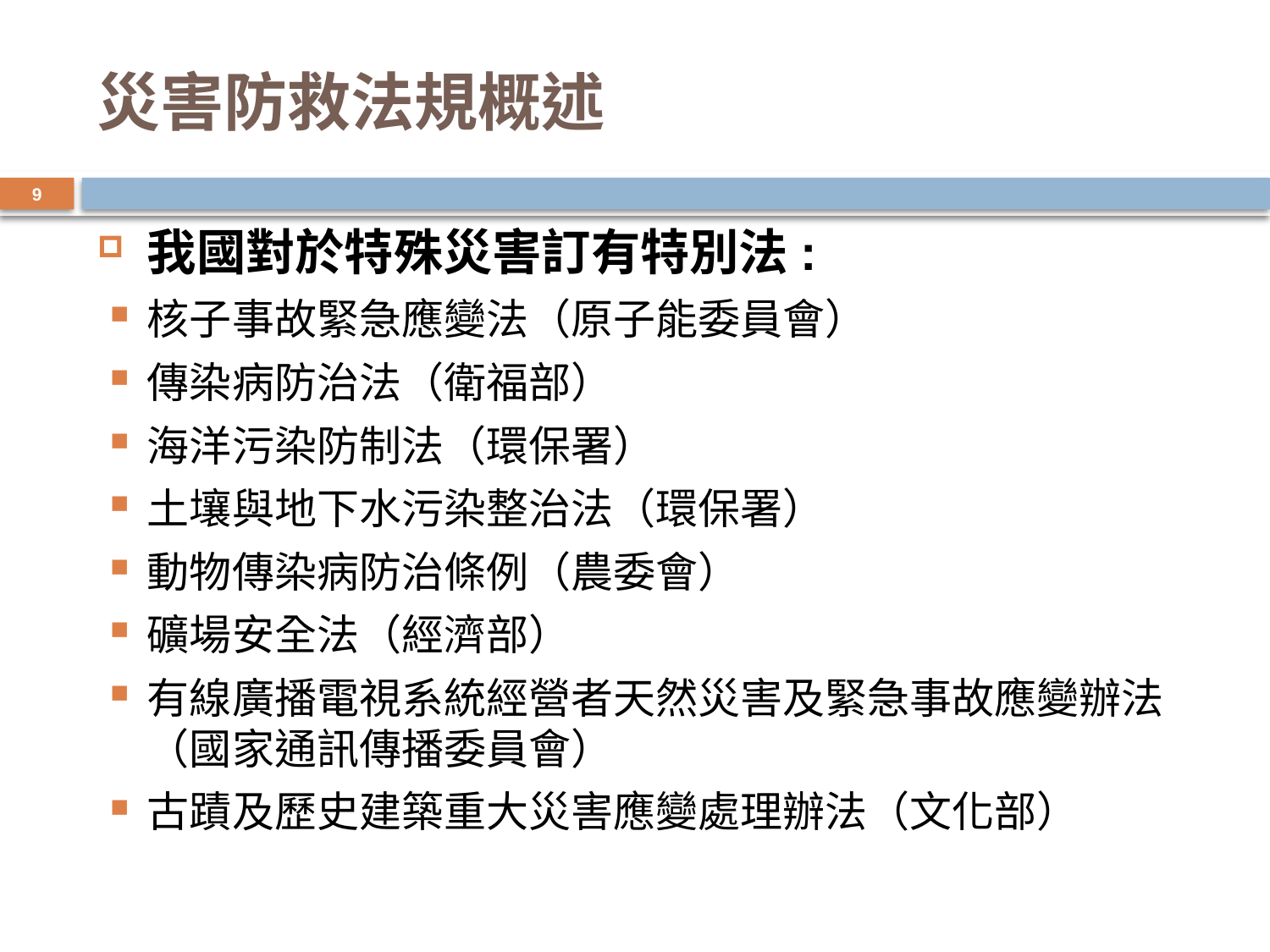

# 災害防救法規概述
9
我國對於特殊災害訂有特別法:
核子事故緊急應變法（原子能委員會）
傳染病防治法（衛福部）
海洋污染防制法（環保署）
土壤與地下水污染整治法（環保署）
動物傳染病防治條例（農委會）
礦場安全法（經濟部）
有線廣播電視系統經營者天然災害及緊急事故應變辦法（國家通訊傳播委員會）
古蹟及歷史建築重大災害應變處理辦法（文化部）